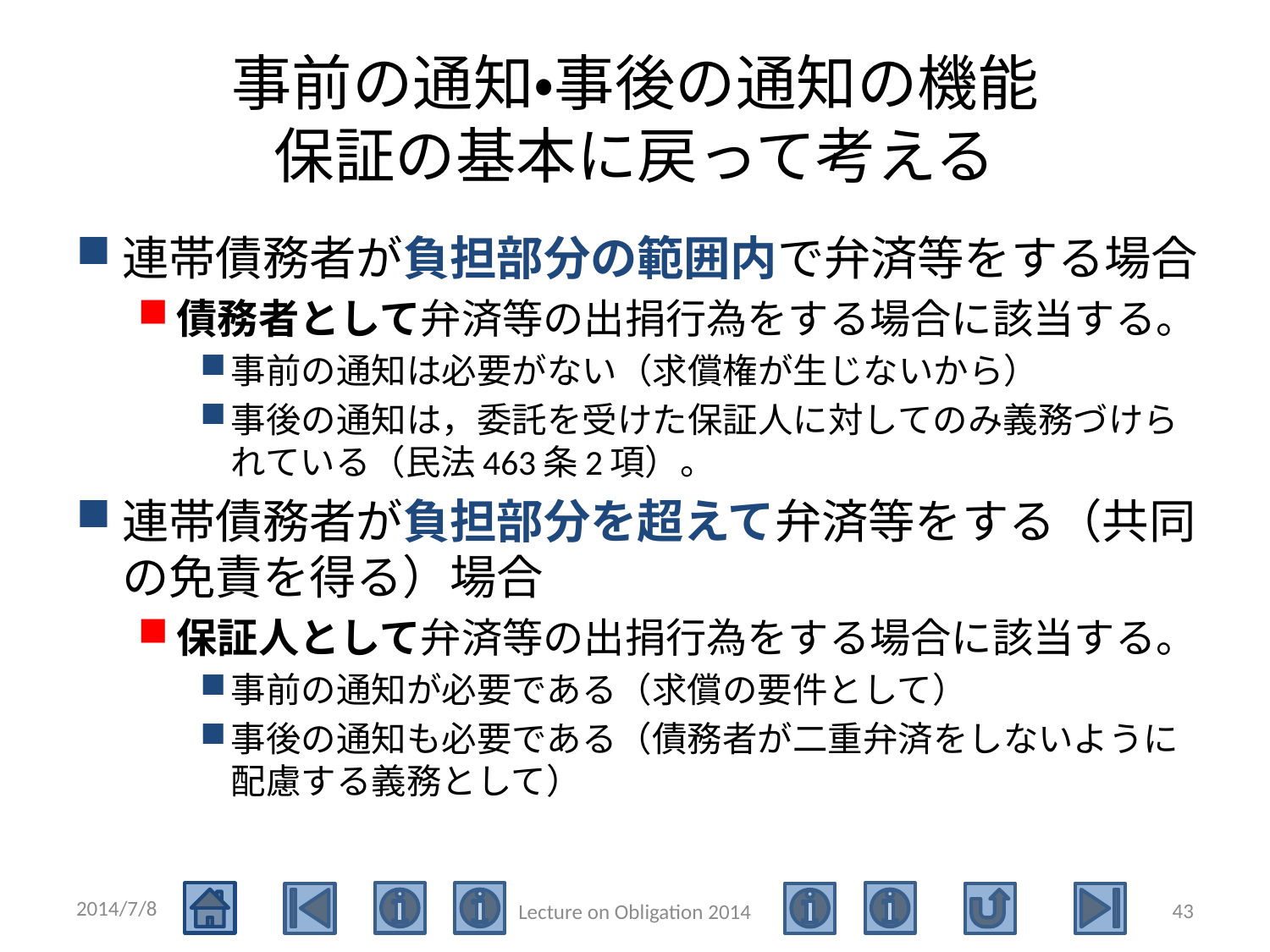

# 事前の通知・事後の通知の機能 保証の基本に戻って考える
連帯債務者が負担部分の範囲内で弁済等をする場合
債務者として弁済等の出捐行為をする場合に該当する。
事前の通知は必要がない（求償権が生じないから）
事後の通知は，委託を受けた保証人に対してのみ義務づけられている（民法463条2項）。
連帯債務者が負担部分を超えて弁済等をする（共同の免責を得る）場合
保証人として弁済等の出捐行為をする場合に該当する。
事前の通知が必要である（求償の要件として）
事後の通知も必要である（債務者が二重弁済をしないように配慮する義務として）
2014/7/8
43
Lecture on Obligation 2014